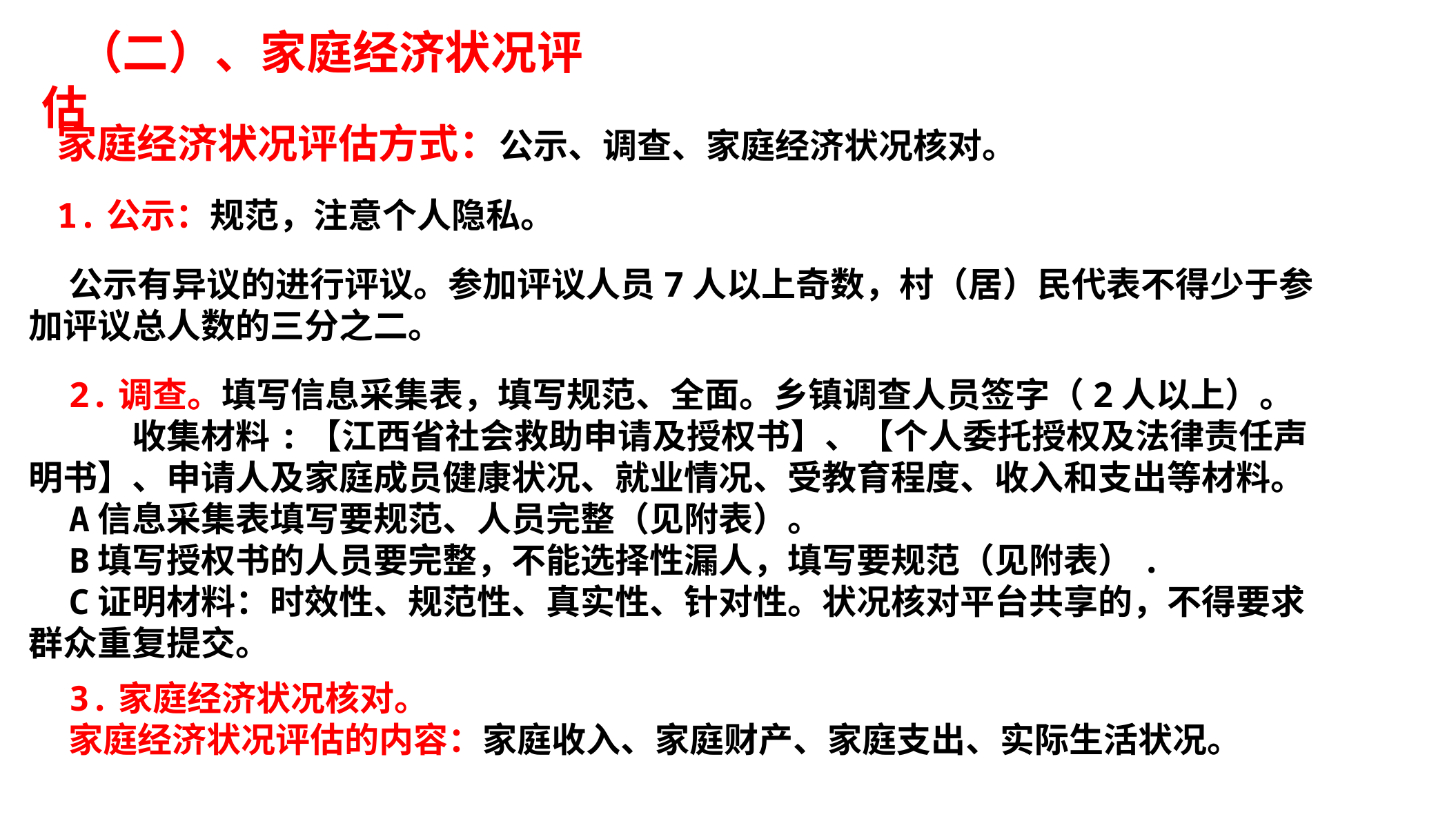

家庭经济状况评估方式：公示、调查、家庭经济状况核对。

1.公示：规范，注意个人隐私。

公示有异议的进行评议。参加评议人员7人以上奇数，村（居）民代表不得少于参加评议总人数的三分之二。

2.调查。填写信息采集表，填写规范、全面。乡镇调查人员签字（2人以上）。
	收集材料:【江西省社会救助申请及授权书】、【个人委托授权及法律责任声明书】、申请人及家庭成员健康状况、就业情况、受教育程度、收入和支出等材料。
A信息采集表填写要规范、人员完整（见附表）。
B填写授权书的人员要完整，不能选择性漏人，填写要规范（见附表）.
C证明材料：时效性、规范性、真实性、针对性。状况核对平台共享的，不得要求群众重复提交。

3.家庭经济状况核对。
家庭经济状况评估的内容：家庭收入、家庭财产、家庭支出、实际生活状况。
（二）、家庭经济状况评估